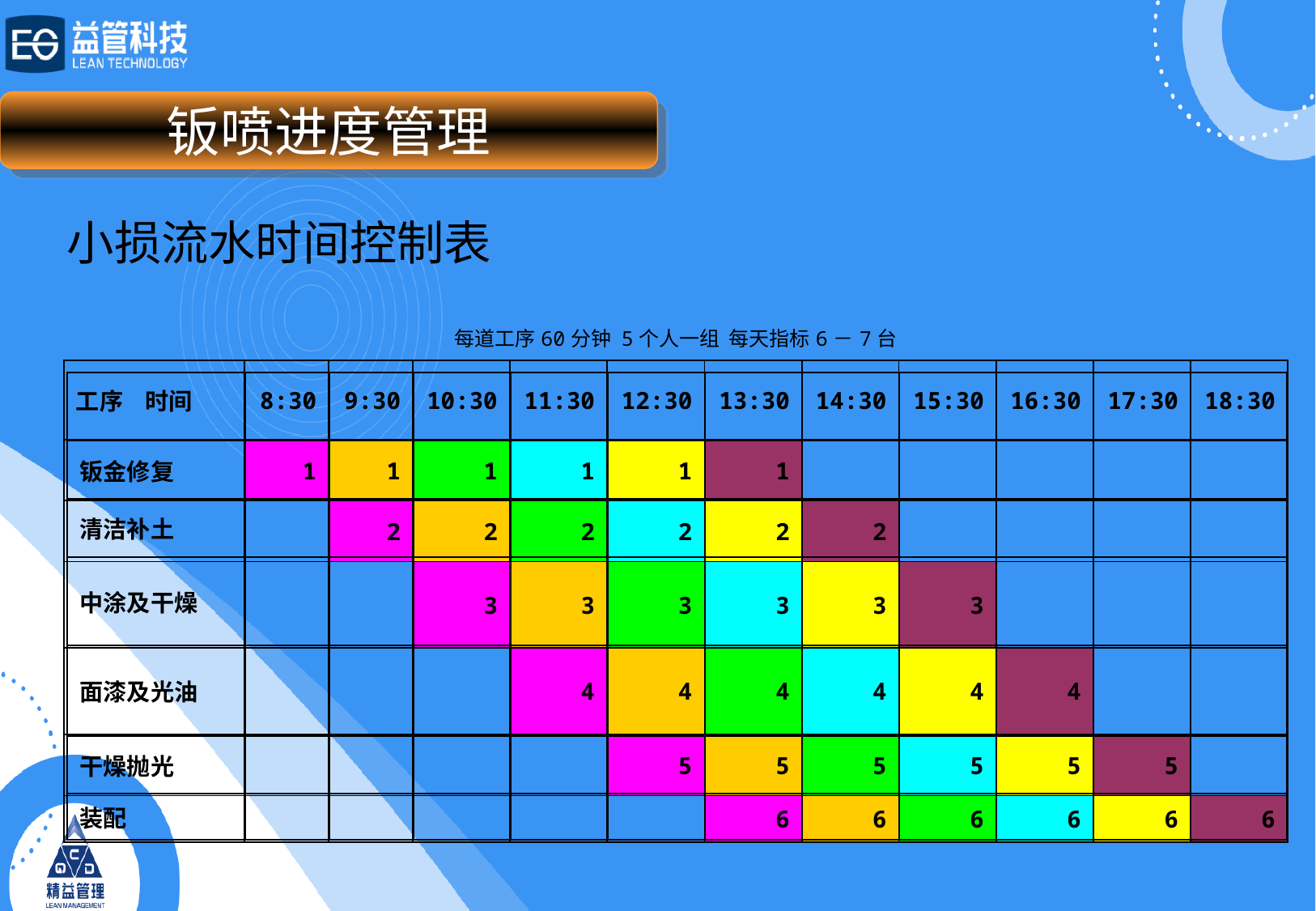

钣喷进度管理
# 小损流水时间控制表
|  |  |  |  |  |  |  |  |  |  |  |  |
| --- | --- | --- | --- | --- | --- | --- | --- | --- | --- | --- | --- |
| 每道工序60分钟 5个人一组 每天指标6－7台 |  |  |  |  |  |  |  |  |  |  |  |
| 工序 时间 | 8:30 | 9:30 | 10:30 | 11:30 | 12:30 | 13:30 | 14:30 | 15:30 | 16:30 | 17:30 | 18:30 |
|  | 1 | 1 | 1 | 1 | 1 | 1 |  |  |  |  |  |
|  |  | 2 | 2 | 2 | 2 | 2 | 2 |  |  |  |  |
|  |  |  | 3 | 3 | 3 | 3 | 3 | 3 |  |  |  |
|  |  |  |  | 4 | 4 | 4 | 4 | 4 | 4 |  |  |
|  |  |  |  |  | 5 | 5 | 5 | 5 | 5 | 5 |  |
|  |  |  |  |  |  | 6 | 6 | 6 | 6 | 6 | 6 |
|  |  |  |  |  |  |  |  |  |  |  |  |
| --- | --- | --- | --- | --- | --- | --- | --- | --- | --- | --- | --- |
|  |  |  |  |  |  |  |  |  |  |  |  |
|  |  |  |  |  |  |  |  |  |  |  |  |
| 钣金修复 |  |  |  |  |  |  |  |  |  |  |  |
| 清洁补土 |  |  |  |  |  |  |  |  |  |  |  |
| 中涂及干燥 |  |  |  |  |  |  |  |  |  |  |  |
| 面漆及光油 |  |  |  |  |  |  |  |  |  |  |  |
| 干燥抛光 |  |  |  |  |  |  |  |  |  |  |  |
| 装配 |  |  |  |  |  |  |  |  |  |  |  |